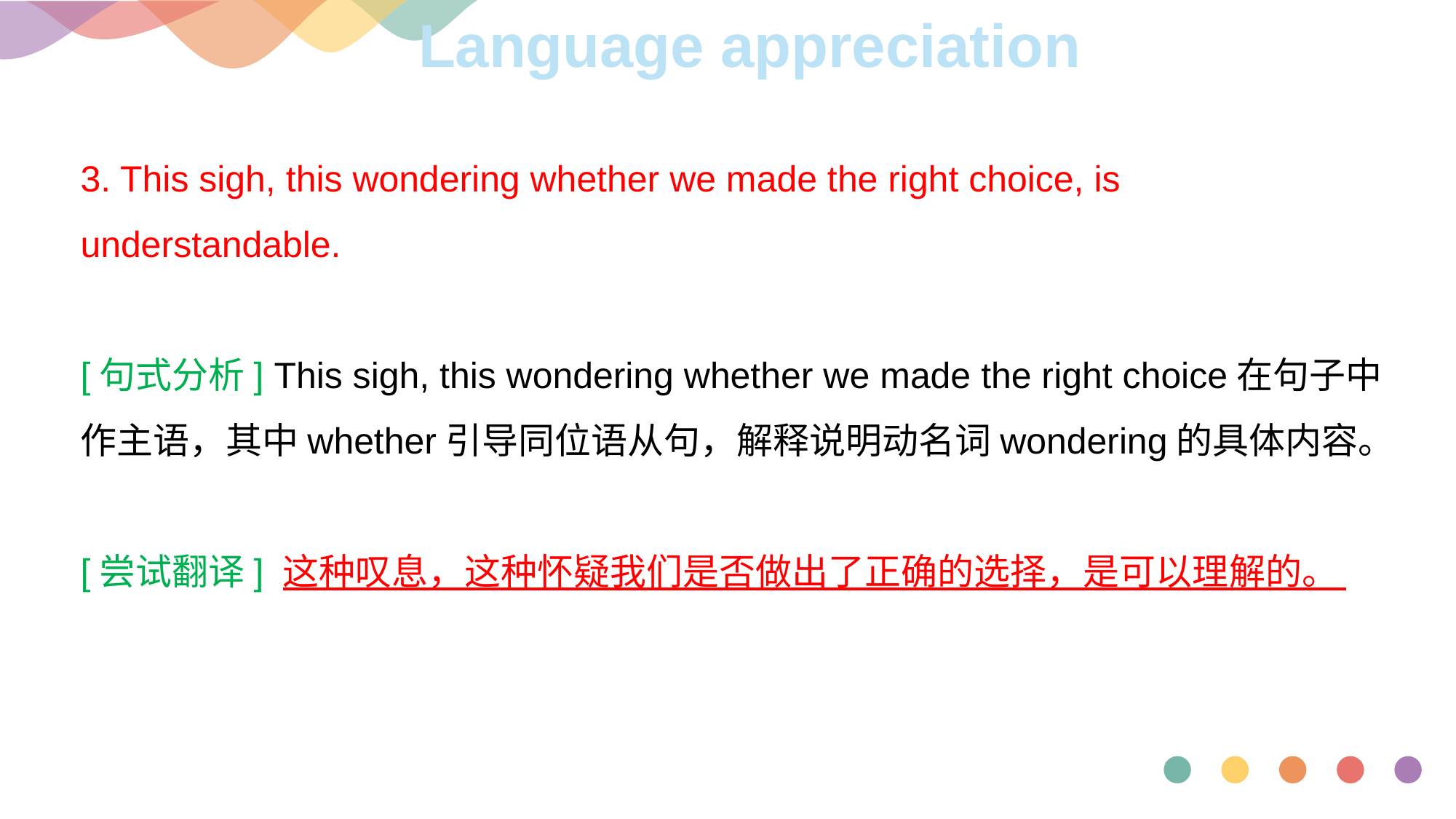

Language appreciation
3. This sigh, this wondering whether we made the right choice, is understandable.

[句式分析] This sigh, this wondering whether we made the right choice在句子中作主语，其中whether引导同位语从句，解释说明动名词wondering的具体内容。

[尝试翻译] 这种叹息，这种怀疑我们是否做出了正确的选择，是可以理解的。